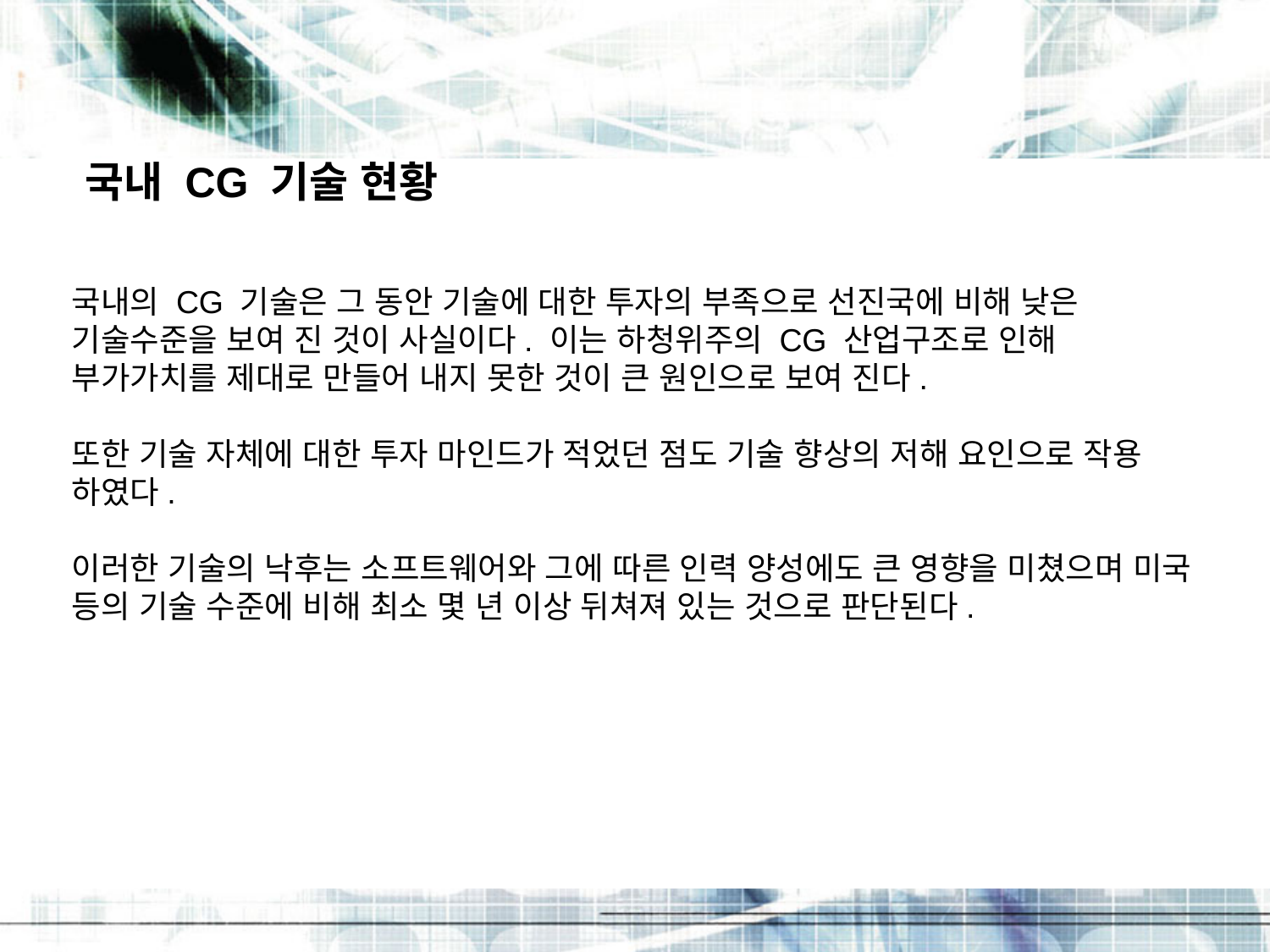

국내 CG 기술 현황
국내의 CG 기술은 그 동안 기술에 대한 투자의 부족으로 선진국에 비해 낮은 기술수준을 보여 진 것이 사실이다. 이는 하청위주의 CG 산업구조로 인해 부가가치를 제대로 만들어 내지 못한 것이 큰 원인으로 보여 진다.

또한 기술 자체에 대한 투자 마인드가 적었던 점도 기술 향상의 저해 요인으로 작용 하였다.

이러한 기술의 낙후는 소프트웨어와 그에 따른 인력 양성에도 큰 영향을 미쳤으며 미국 등의 기술 수준에 비해 최소 몇 년 이상 뒤쳐져 있는 것으로 판단된다.